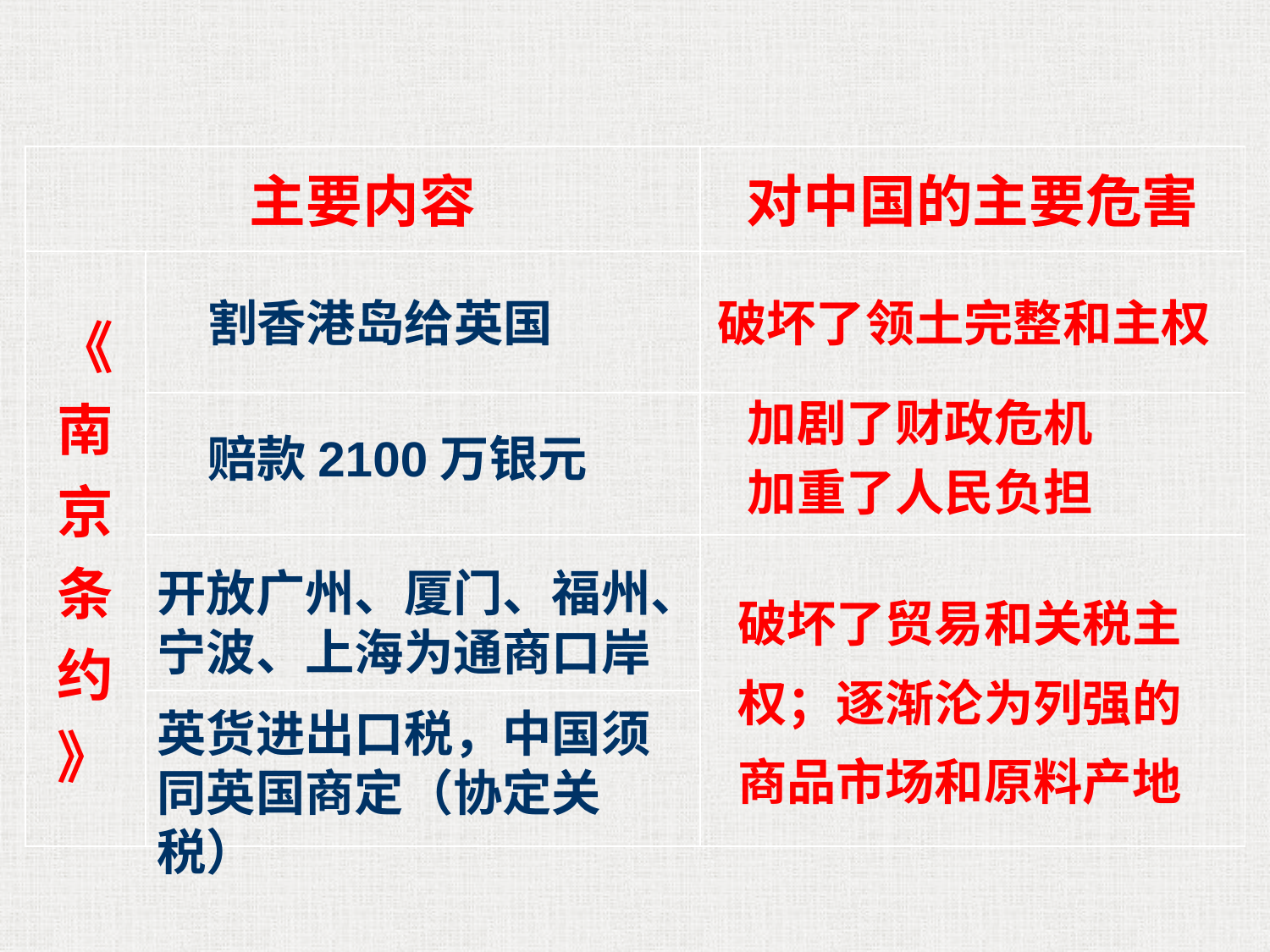

| 主要内容 |  | 对中国的主要危害 |
| --- | --- | --- |
| 《南京条约》 |  |  |
|  |  |  |
|  |  |  |
|  |  |  |
破坏了领土完整和主权
割香港岛给英国
加剧了财政危机
加重了人民负担
赔款2100万银元
开放广州、厦门、福州、宁波、上海为通商口岸
破坏了贸易和关税主权；逐渐沦为列强的商品市场和原料产地
英货进出口税，中国须同英国商定（协定关税）